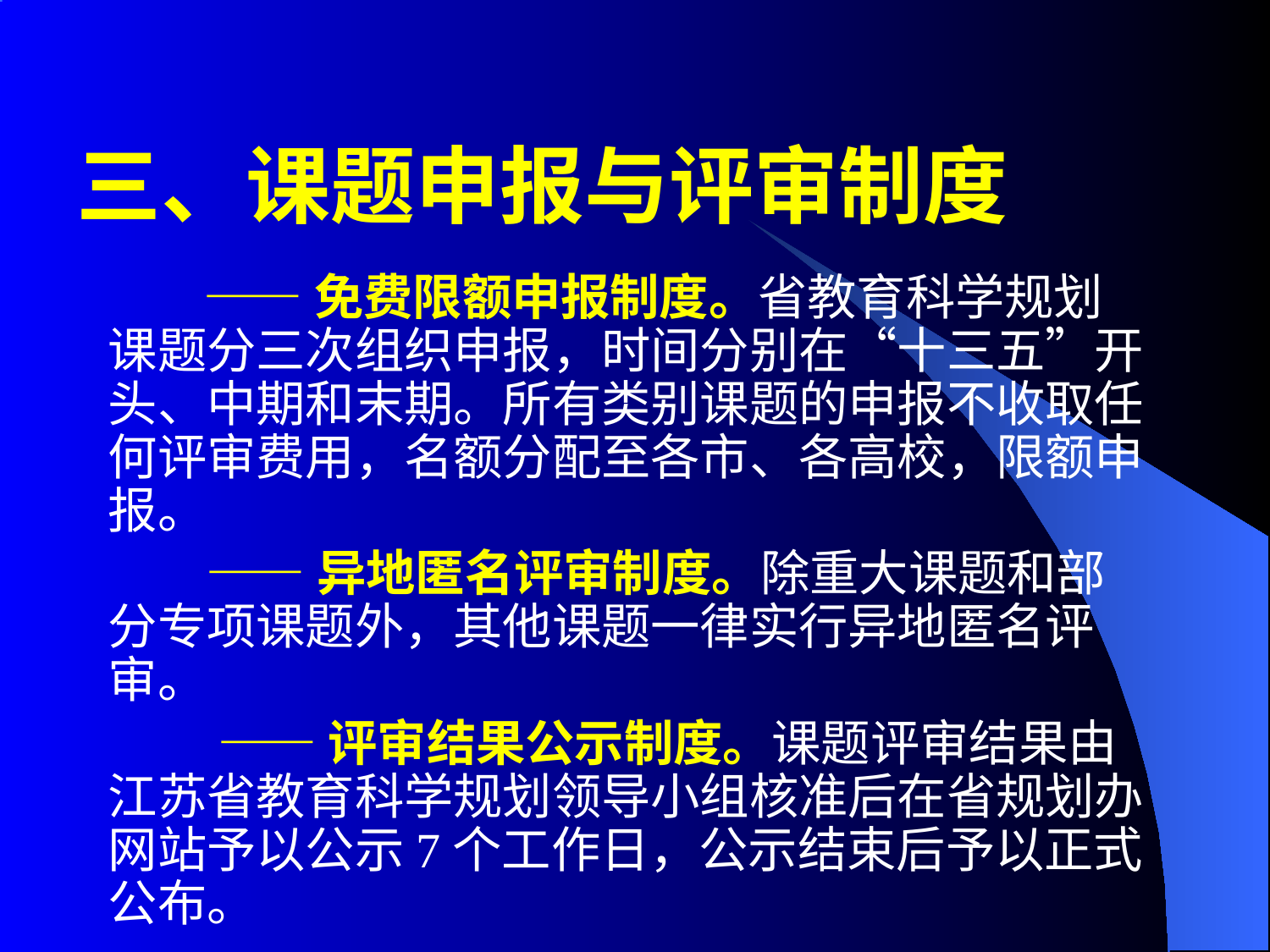

三、课题申报与评审制度
# ——免费限额申报制度。省教育科学规划课题分三次组织申报，时间分别在“十三五”开头、中期和末期。所有类别课题的申报不收取任何评审费用，名额分配至各市、各高校，限额申报。
             ——异地匿名评审制度。除重大课题和部分专项课题外，其他课题一律实行异地匿名评审。
              ——评审结果公示制度。课题评审结果由江苏省教育科学规划领导小组核准后在省规划办网站予以公示7个工作日，公示结束后予以正式公布。